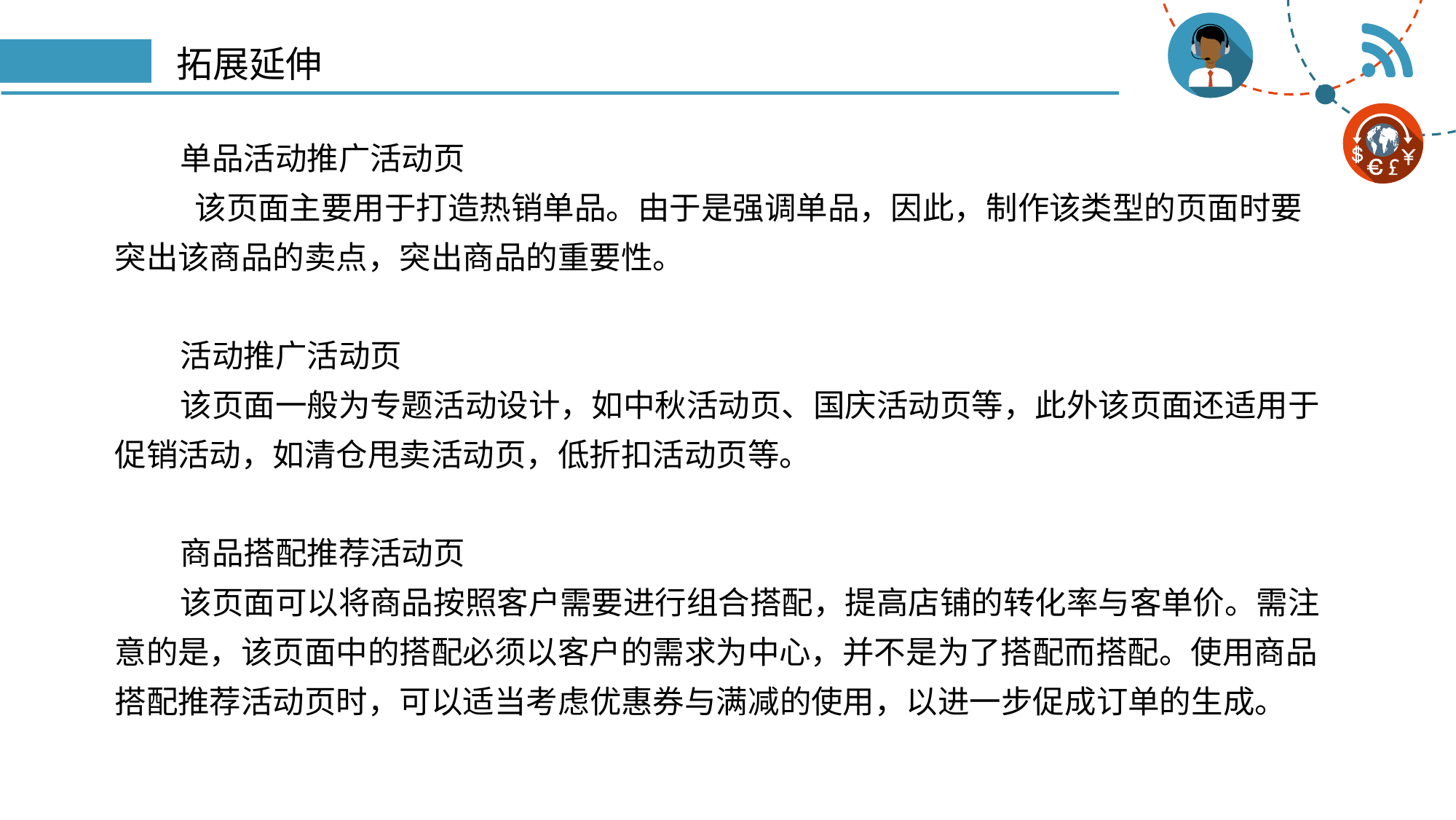

# 拓展延伸
单品活动推广活动页
 该页面主要用于打造热销单品。由于是强调单品，因此，制作该类型的页面时要突出该商品的卖点，突出商品的重要性。

活动推广活动页
该页面一般为专题活动设计，如中秋活动页、国庆活动页等，此外该页面还适用于促销活动，如清仓甩卖活动页，低折扣活动页等。

商品搭配推荐活动页
该页面可以将商品按照客户需要进行组合搭配，提高店铺的转化率与客单价。需注意的是，该页面中的搭配必须以客户的需求为中心，并不是为了搭配而搭配。使用商品搭配推荐活动页时，可以适当考虑优惠券与满减的使用，以进一步促成订单的生成。